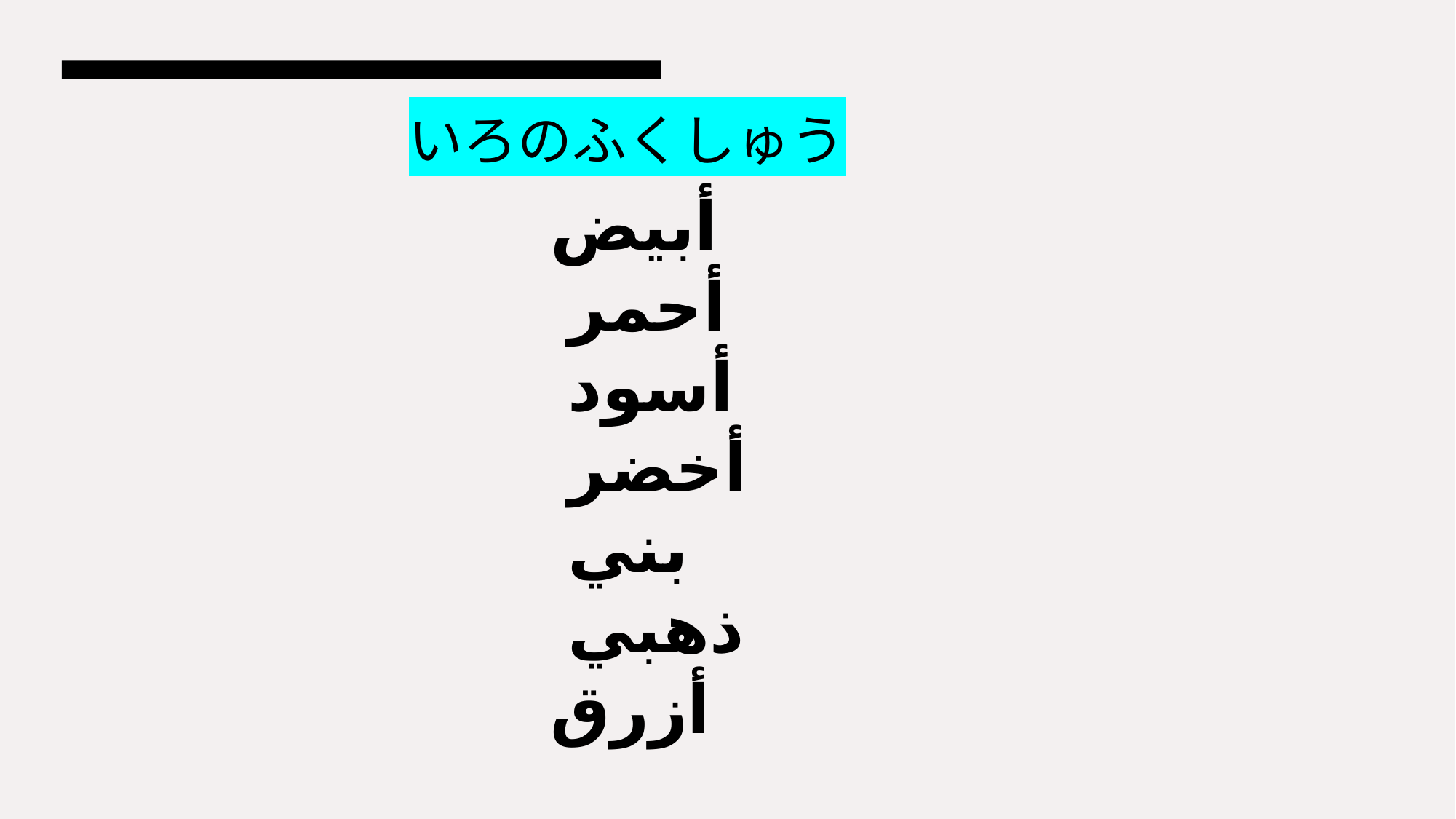

いろのふくしゅう
# أبيض أحمر أسود أخضر بني ذهبي أزرق